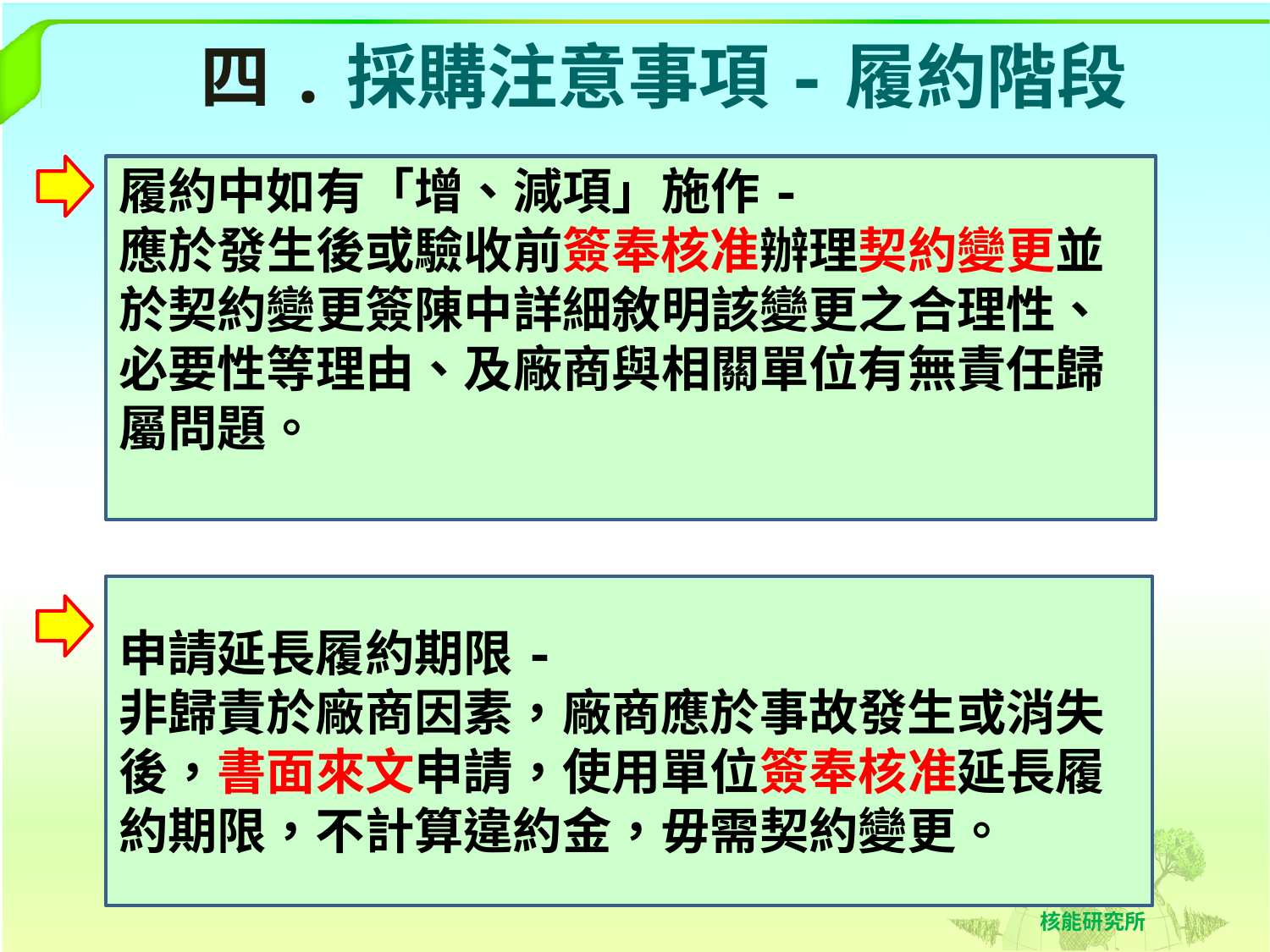

四.採購注意事項-履約階段

履約中如有「增、減項」施作-
應於發生後或驗收前簽奉核准辦理契約變更並於契約變更簽陳中詳細敘明該變更之合理性、必要性等理由、及廠商與相關單位有無責任歸屬問題。

申請延長履約期限-
非歸責於廠商因素，廠商應於事故發生或消失後，書面來文申請，使用單位簽奉核准延長履約期限，不計算違約金，毋需契約變更。